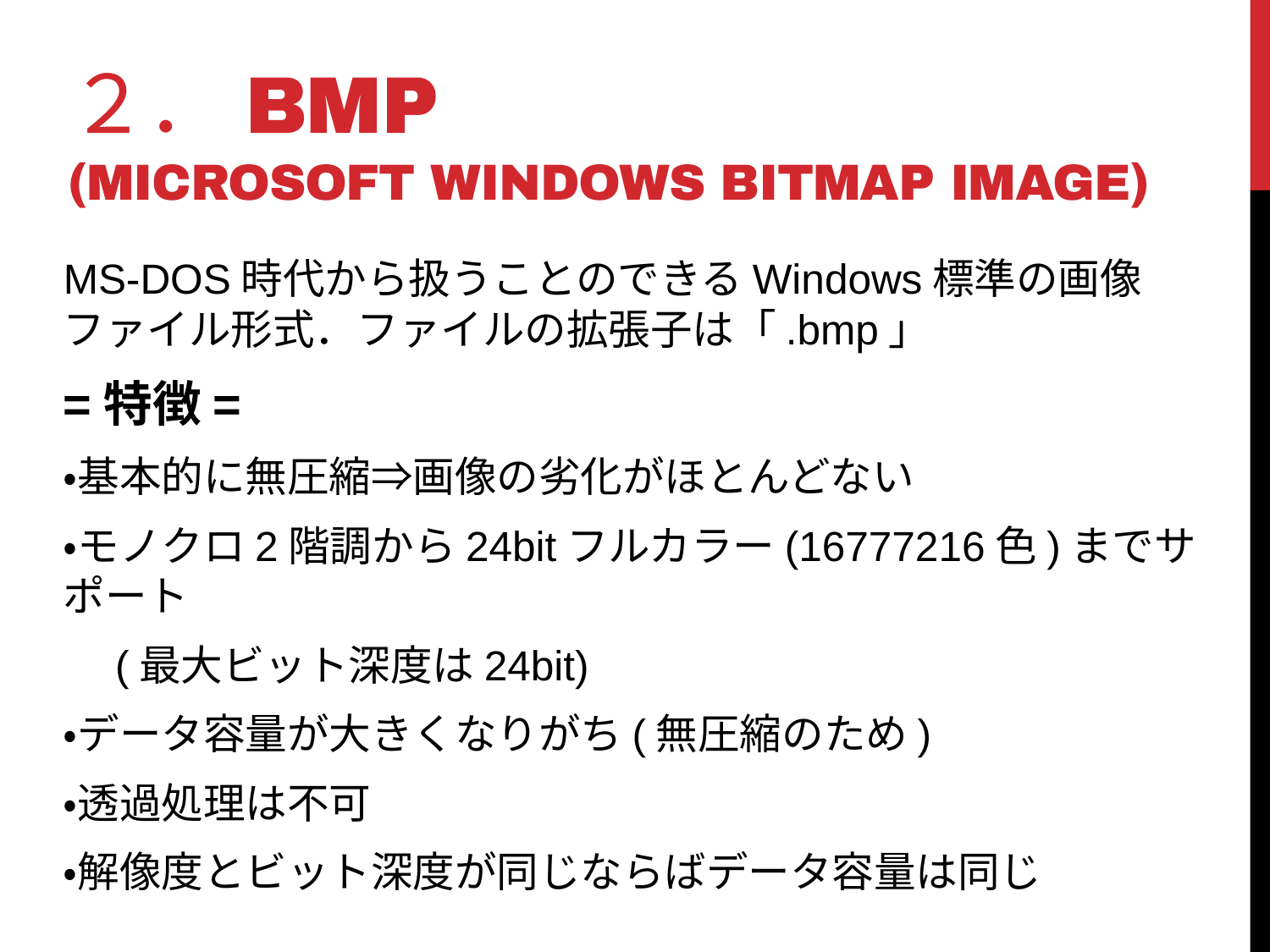

# ２．BMP (Microsoft Windows Bitmap Image)
MS-DOS時代から扱うことのできるWindows標準の画像ファイル形式．ファイルの拡張子は「.bmp」
=特徴=
・基本的に無圧縮⇒画像の劣化がほとんどない
・モノクロ2階調から24bitフルカラー(16777216色)までサポート
　(最大ビット深度は24bit)
・データ容量が大きくなりがち(無圧縮のため)
・透過処理は不可
・解像度とビット深度が同じならばデータ容量は同じ